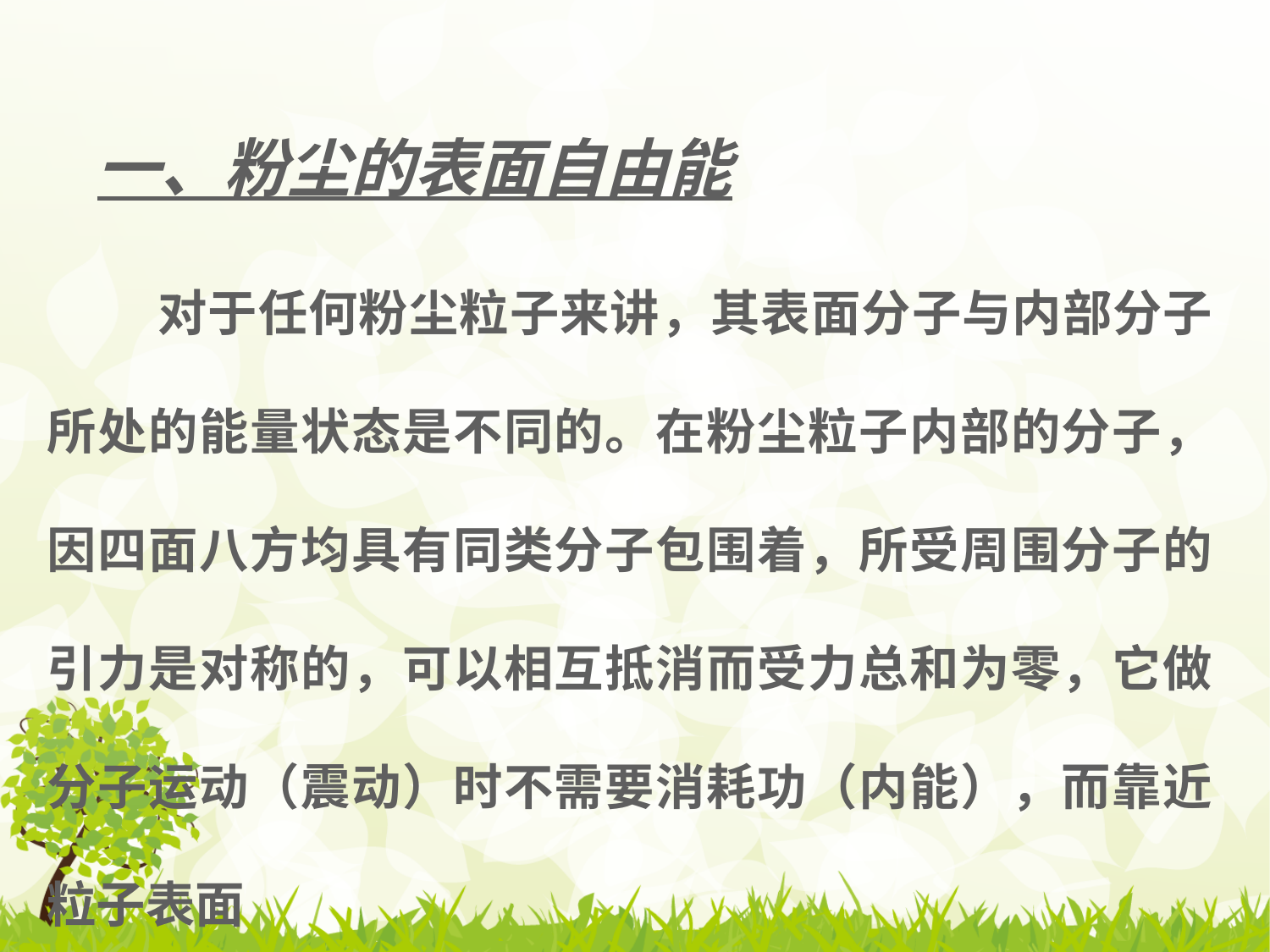

一、粉尘的表面自由能
        对于任何粉尘粒子来讲，其表面分子与内部分子所处的能量状态是不同的。在粉尘粒子内部的分子，因四面八方均具有同类分子包围着，所受周围分子的引力是对称的，可以相互抵消而受力总和为零，它做分子运动（震动）时不需要消耗功（内能），而靠近粒子表面